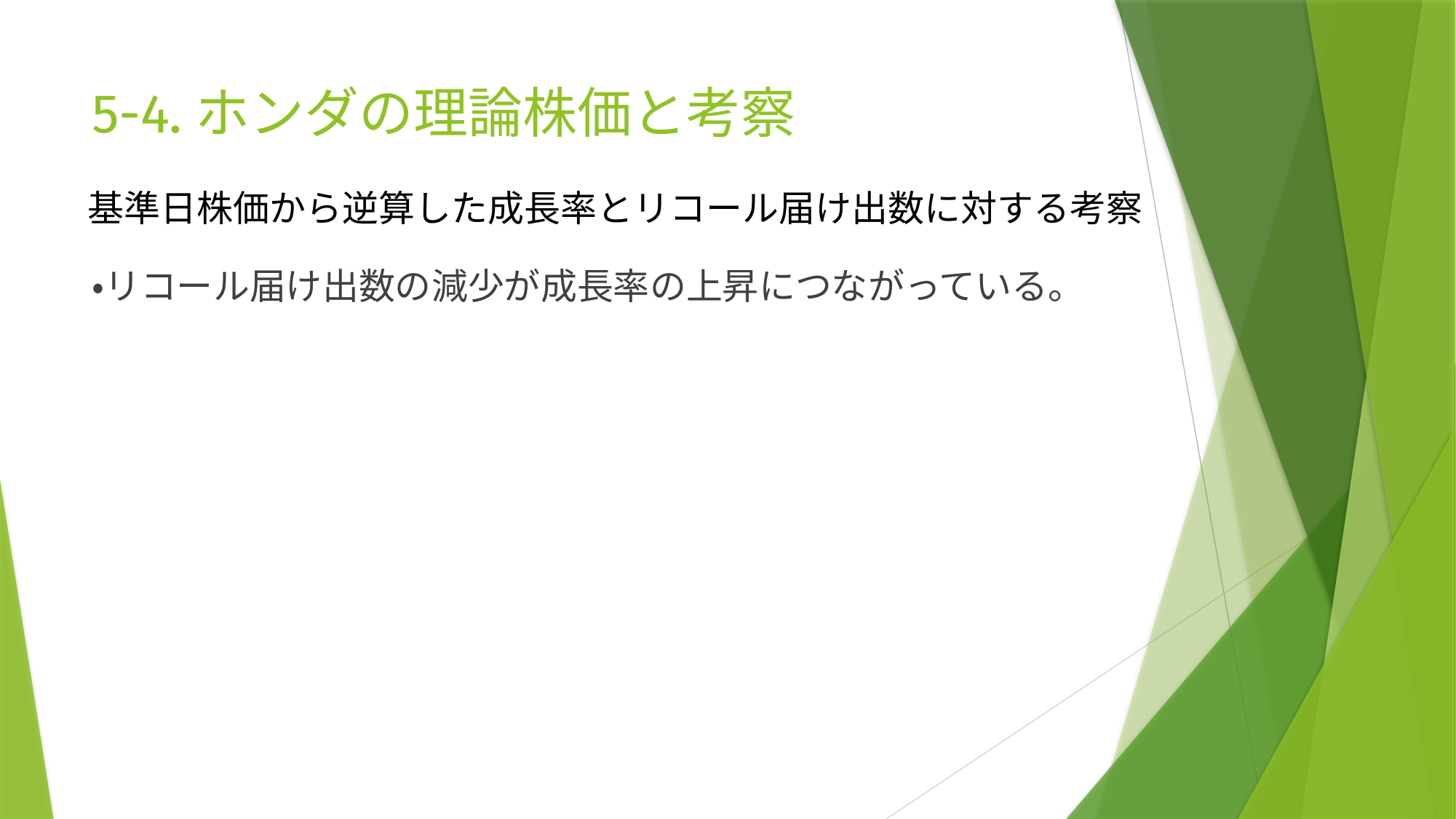

# 5-4.ホンダの理論株価と考察
基準日株価から逆算した成長率とリコール届け出数に対する考察
・リコール届け出数の減少が成長率の上昇につながっている。